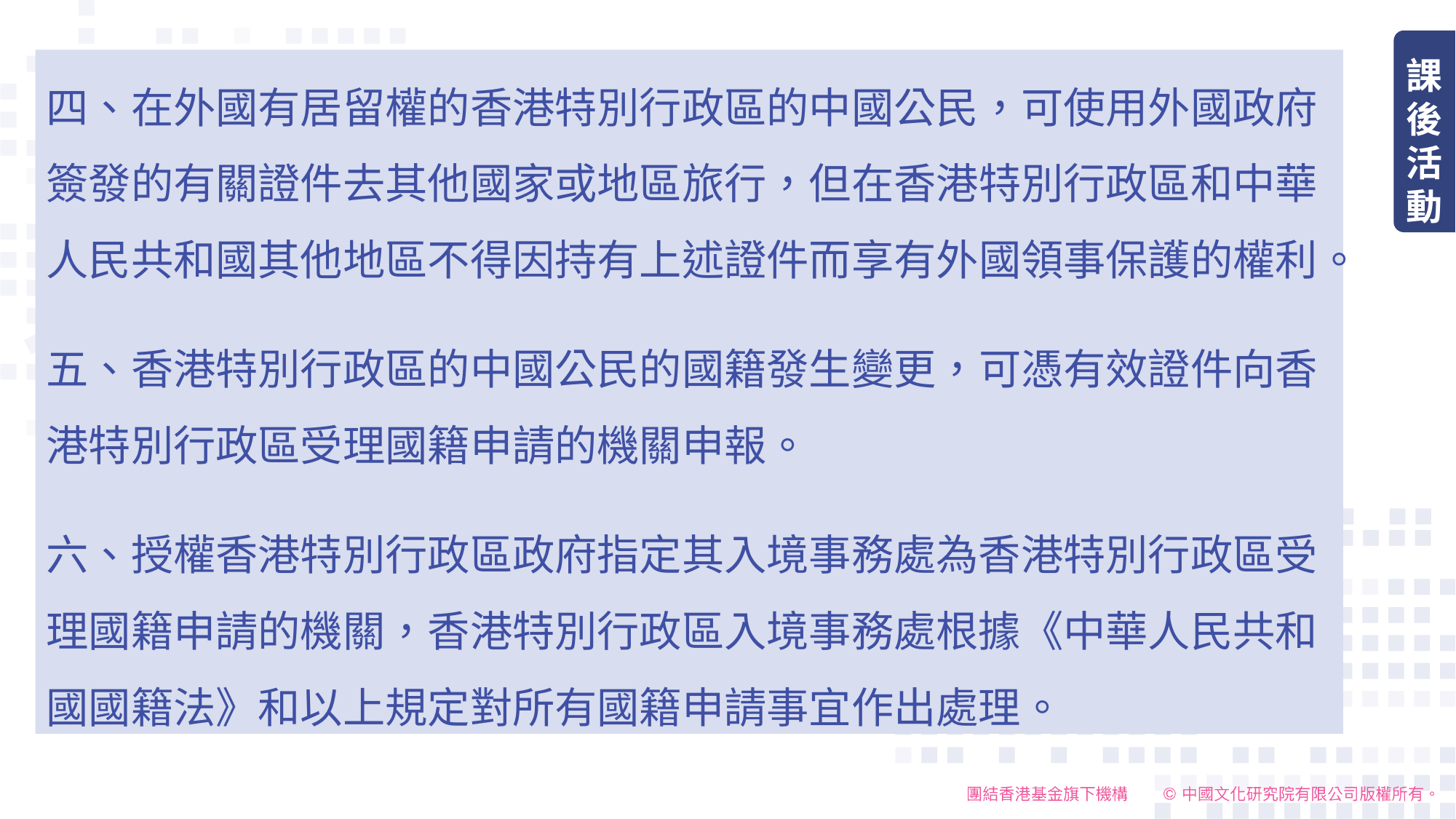

課後活動
四、在外國有居留權的香港特別行政區的中國公民，可使用外國政府簽發的有關證件去其他國家或地區旅行，但在香港特別行政區和中華人民共和國其他地區不得因持有上述證件而享有外國領事保護的權利。

五、香港特別行政區的中國公民的國籍發生變更，可憑有效證件向香港特別行政區受理國籍申請的機關申報。

六、授權香港特別行政區政府指定其入境事務處為香港特別行政區受理國籍申請的機關，香港特別行政區入境事務處根據《中華人民共和國國籍法》和以上規定對所有國籍申請事宜作出處理。